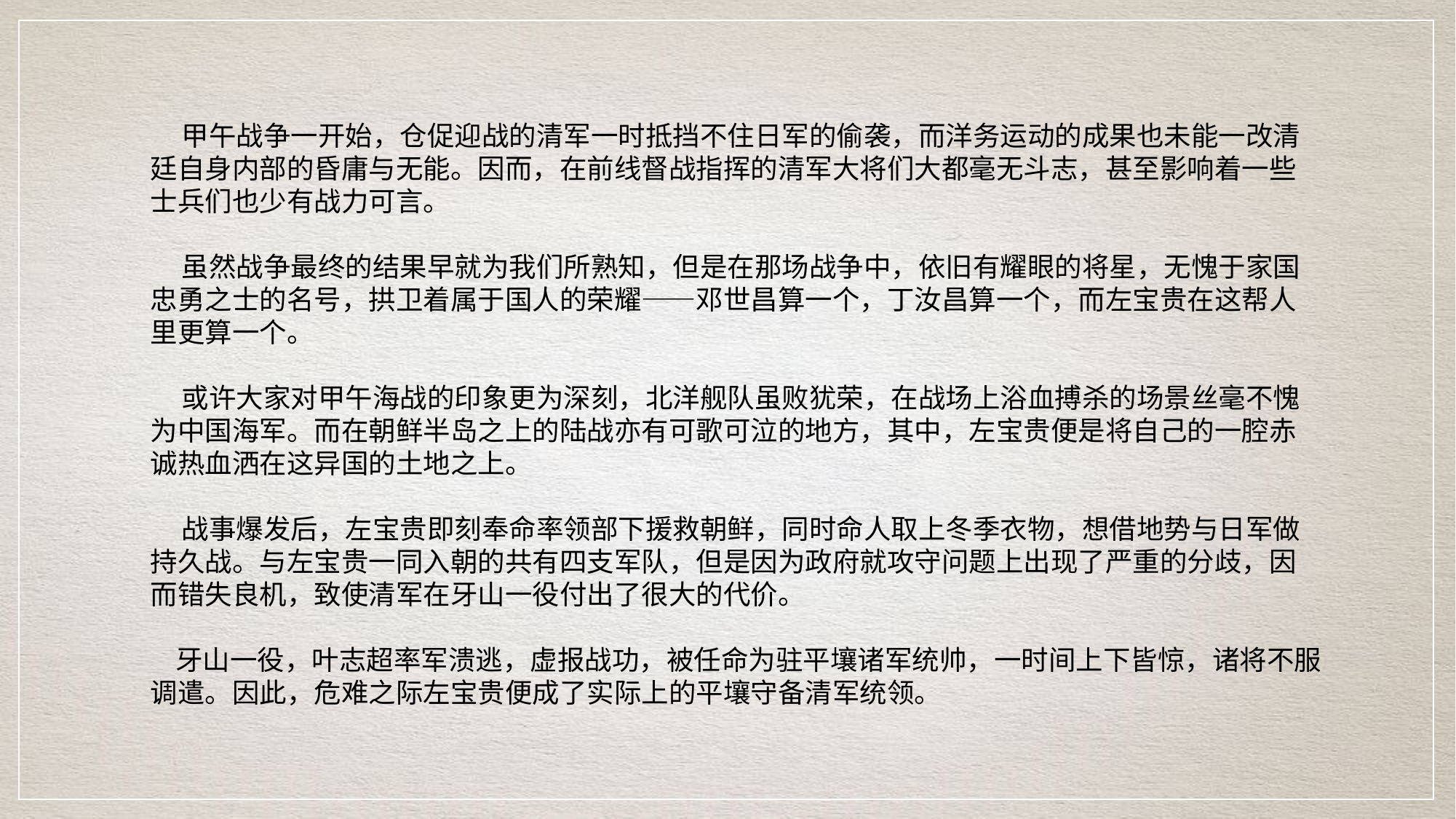

甲午战争一开始，仓促迎战的清军一时抵挡不住日军的偷袭，而洋务运动的成果也未能一改清廷自身内部的昏庸与无能。因而，在前线督战指挥的清军大将们大都毫无斗志，甚至影响着一些士兵们也少有战力可言。

    虽然战争最终的结果早就为我们所熟知，但是在那场战争中，依旧有耀眼的将星，无愧于家国忠勇之士的名号，拱卫着属于国人的荣耀——邓世昌算一个，丁汝昌算一个，而左宝贵在这帮人里更算一个。

    或许大家对甲午海战的印象更为深刻，北洋舰队虽败犹荣，在战场上浴血搏杀的场景丝毫不愧为中国海军。而在朝鲜半岛之上的陆战亦有可歌可泣的地方，其中，左宝贵便是将自己的一腔赤诚热血洒在这异国的土地之上。

    战事爆发后，左宝贵即刻奉命率领部下援救朝鲜，同时命人取上冬季衣物，想借地势与日军做持久战。与左宝贵一同入朝的共有四支军队，但是因为政府就攻守问题上出现了严重的分歧，因而错失良机，致使清军在牙山一役付出了很大的代价。

   牙山一役，叶志超率军溃逃，虚报战功，被任命为驻平壤诸军统帅，一时间上下皆惊，诸将不服调遣。因此，危难之际左宝贵便成了实际上的平壤守备清军统领。